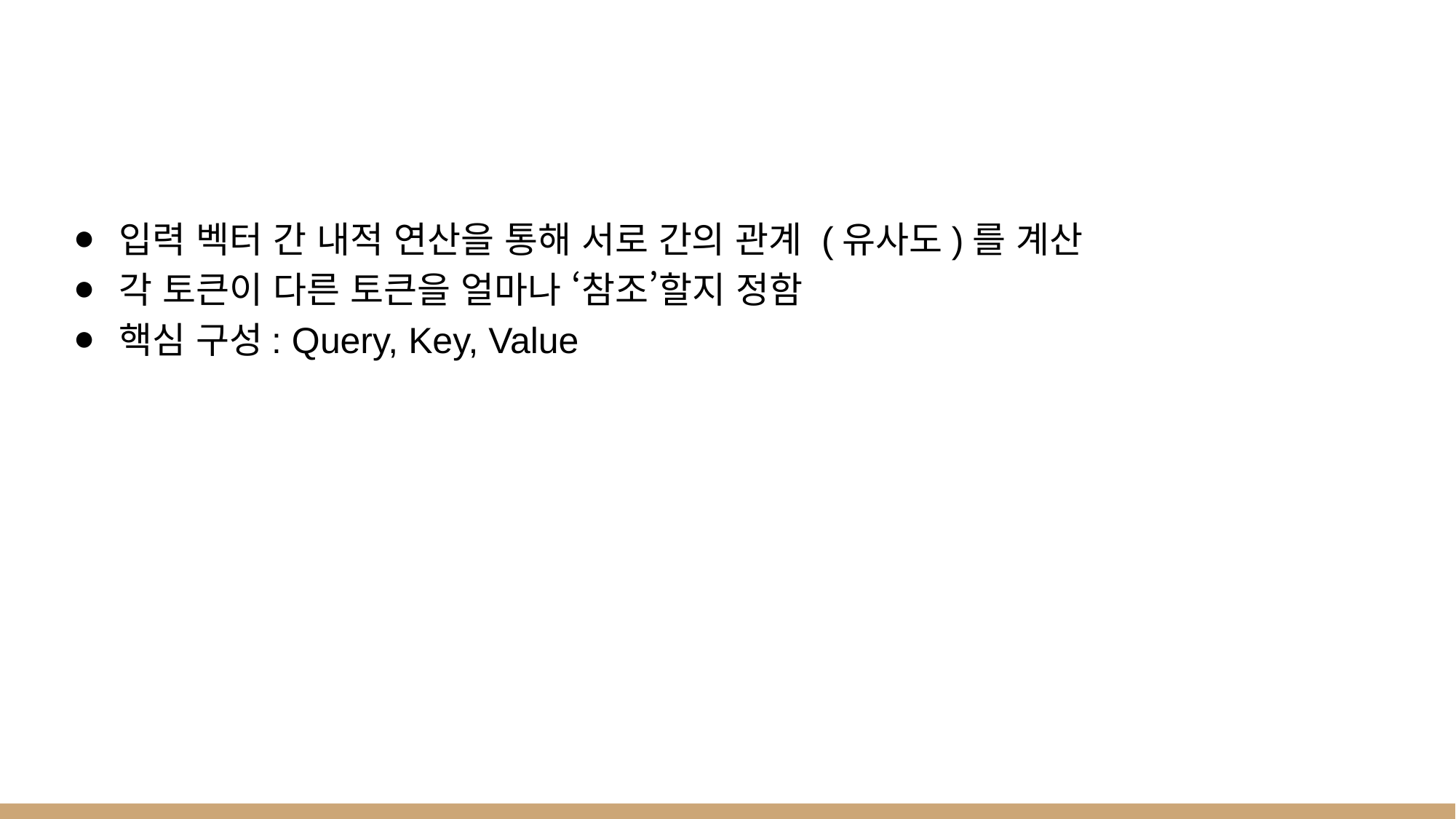

입력 벡터 간 내적 연산을 통해 서로 간의 관계 (유사도)를 계산​
각 토큰이 다른 토큰을 얼마나 ‘참조’할지 정함​
핵심 구성: Query, Key, Value